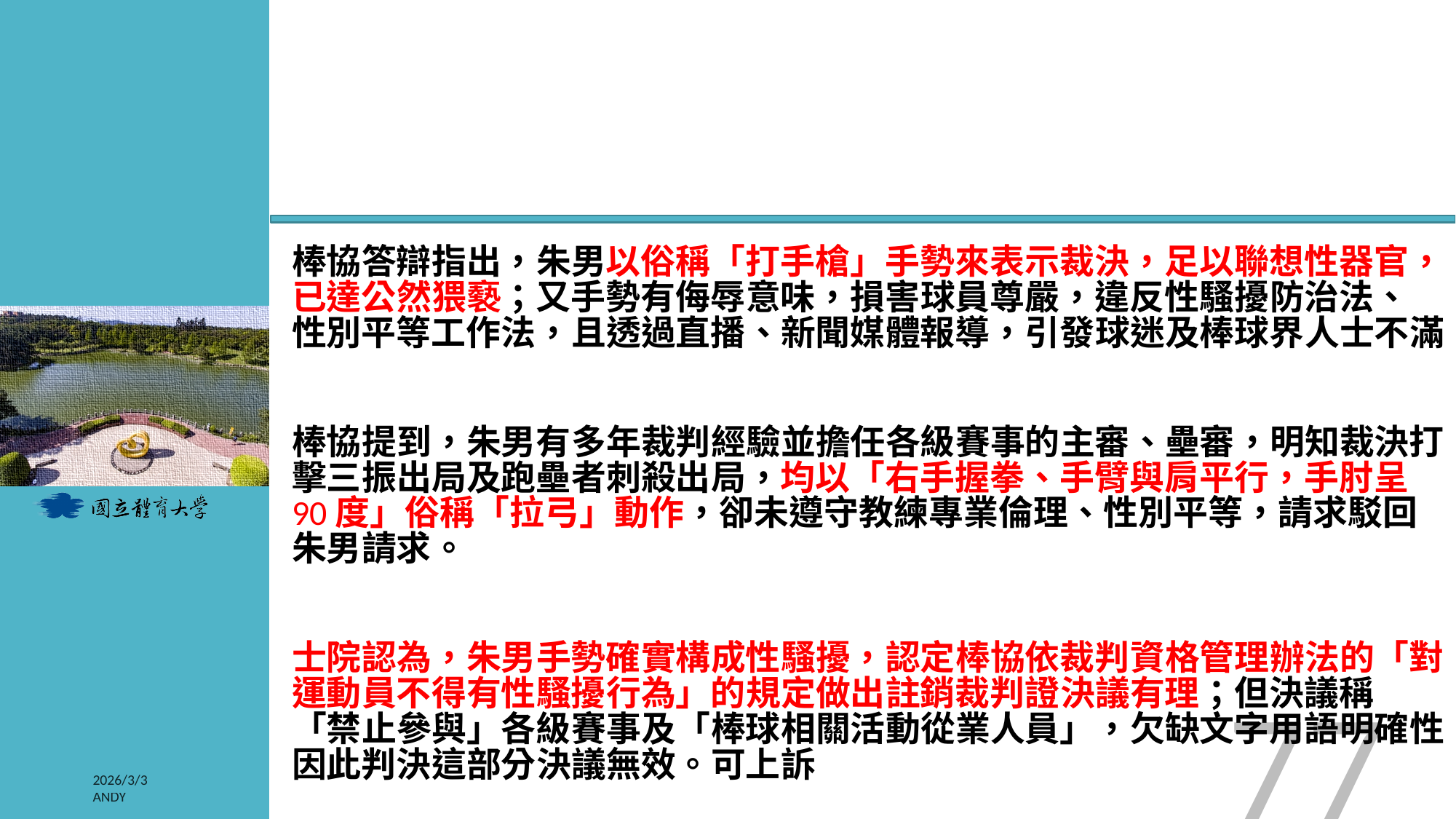

#
棒協答辯指出，朱男以俗稱「打手槍」手勢來表示裁決，足以聯想性器官，已達公然猥褻；又手勢有侮辱意味，損害球員尊嚴，違反性騷擾防治法、性別平等工作法，且透過直播、新聞媒體報導，引發球迷及棒球界人士不滿。

棒協提到，朱男有多年裁判經驗並擔任各級賽事的主審、壘審，明知裁決打擊三振出局及跑壘者刺殺出局，均以「右手握拳、手臂與肩平行，手肘呈90度」俗稱「拉弓」動作，卻未遵守教練專業倫理、性別平等，請求駁回朱男請求。

士院認為，朱男手勢確實構成性騷擾，認定棒協依裁判資格管理辦法的「對運動員不得有性騷擾行為」的規定做出註銷裁判證決議有理；但決議稱「禁止參與」各級賽事及「棒球相關活動從業人員」，欠缺文字用語明確性，因此判決這部分決議無效。可上訴

77
2026/3/3
Andy